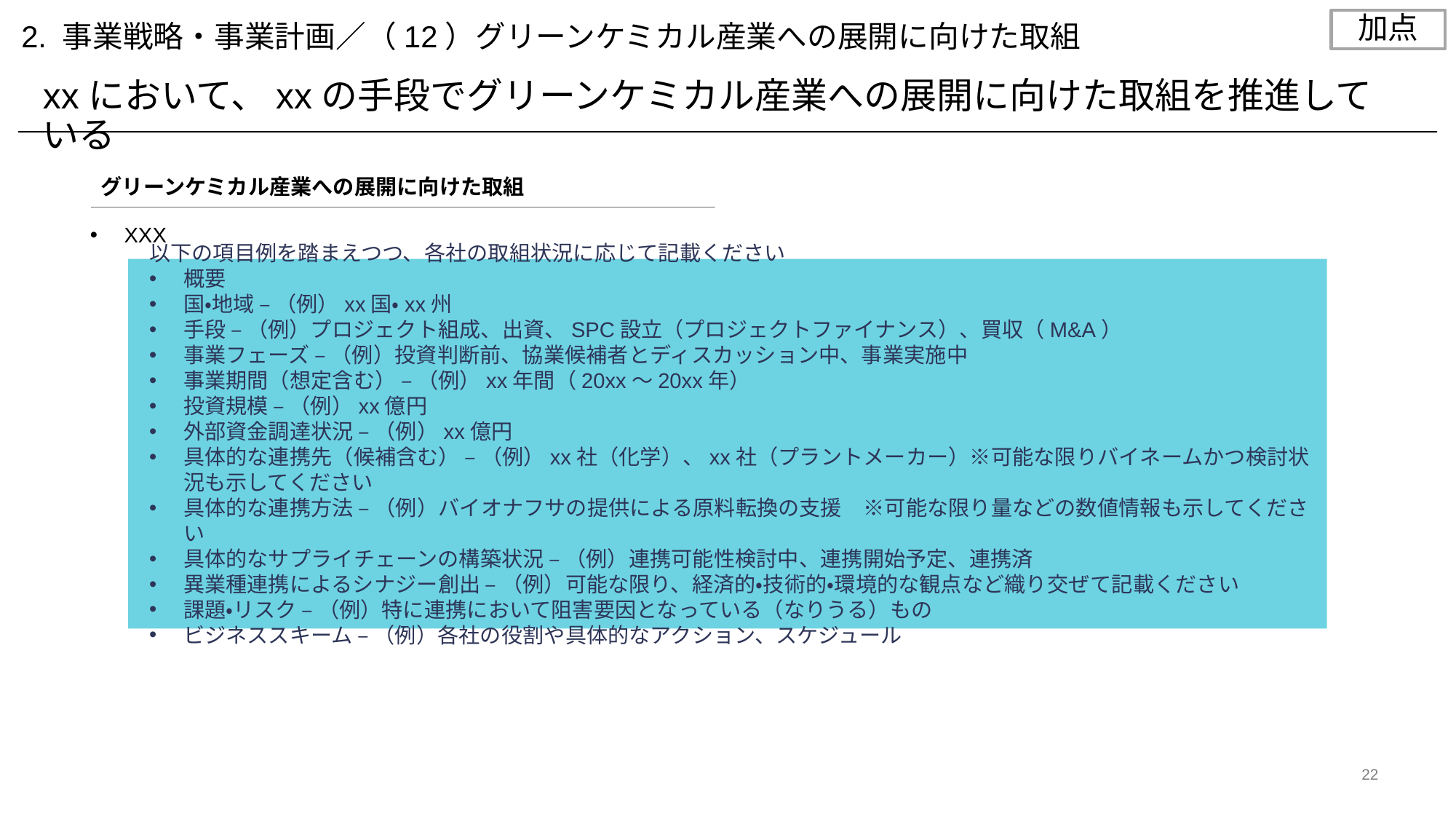

加点
2. 事業戦略・事業計画／（12）グリーンケミカル産業への展開に向けた取組
xxにおいて、xxの手段でグリーンケミカル産業への展開に向けた取組を推進している
グリーンケミカル産業への展開に向けた取組
XXX
以下の項目例を踏まえつつ、各社の取組状況に応じて記載ください
概要
国・地域 – （例）xx国・xx州
手段 – （例）プロジェクト組成、出資、SPC設立（プロジェクトファイナンス）、買収（M&A）
事業フェーズ – （例）投資判断前、協業候補者とディスカッション中、事業実施中
事業期間（想定含む） – （例）xx年間（20xx～20xx年）
投資規模 – （例）xx億円
外部資金調達状況 – （例）xx億円
具体的な連携先（候補含む） – （例）xx社（化学）、xx社（プラントメーカー）※可能な限りバイネームかつ検討状況も示してください
具体的な連携方法 – （例）バイオナフサの提供による原料転換の支援　※可能な限り量などの数値情報も示してください
具体的なサプライチェーンの構築状況 – （例）連携可能性検討中、連携開始予定、連携済
異業種連携によるシナジー創出 – （例）可能な限り、経済的・技術的・環境的な観点など織り交ぜて記載ください
課題・リスク – （例）特に連携において阻害要因となっている（なりうる）もの
ビジネススキーム – （例）各社の役割や具体的なアクション、スケジュール